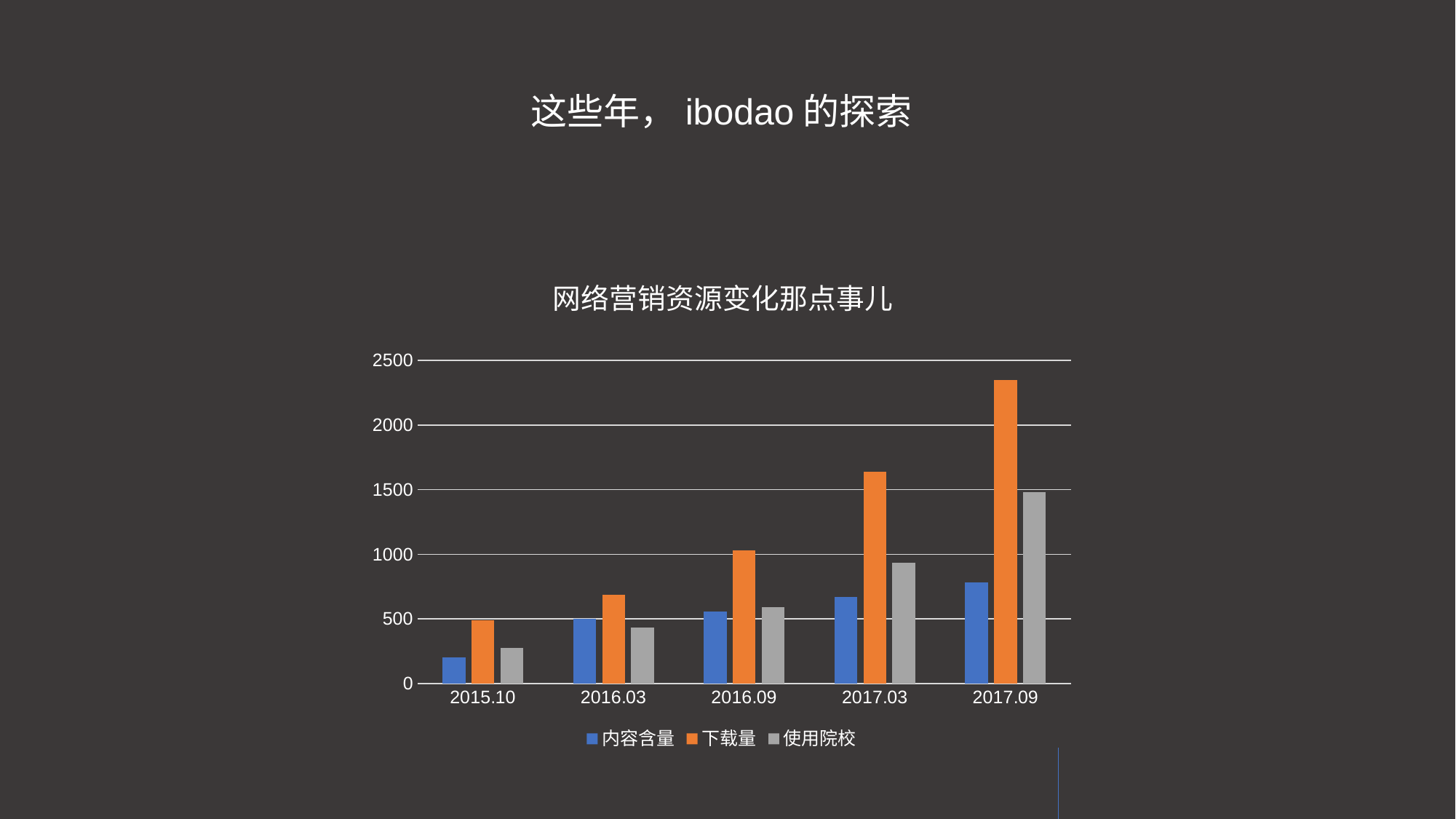

# 这些年，ibodao的探索

### Chart: 网络营销资源变化那点事儿

| Category | 内容含量 | 下载量 | 使用院校 |
|---|---|---|---|
| 2015.10 | 200.0 | 489.0 | 276.0 |
| 2016.03 | 500.0 | 689.0 | 433.0 |
| 2016.09 | 560.0 | 1029.0 | 592.0 |
| 2017.03 | 670.0 | 1636.0 | 933.0 |
| 2017.09 | 780.0 | 2348.0 | 1479.0 |